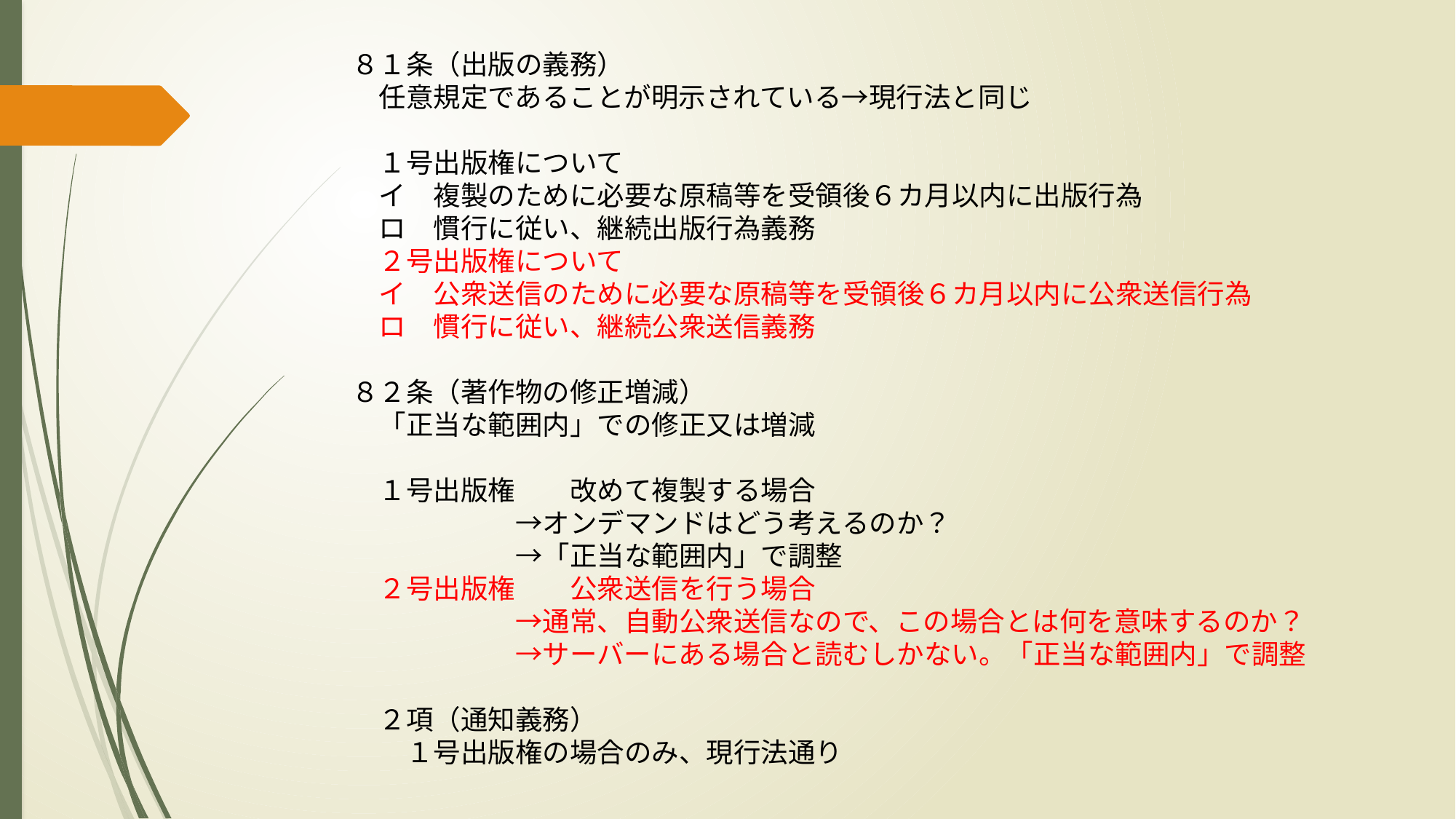

８１条（出版の義務）
　任意規定であることが明示されている→現行法と同じ

　１号出版権について
　イ　複製のために必要な原稿等を受領後６カ月以内に出版行為
　ロ　慣行に従い、継続出版行為義務
　２号出版権について
　イ　公衆送信のために必要な原稿等を受領後６カ月以内に公衆送信行為
　ロ　慣行に従い、継続公衆送信義務

８２条（著作物の修正増減）
　「正当な範囲内」での修正又は増減

　１号出版権　　改めて複製する場合
　　　　　　→オンデマンドはどう考えるのか？
　　　　　　→「正当な範囲内」で調整
　２号出版権　　公衆送信を行う場合
　　　　　　→通常、自動公衆送信なので、この場合とは何を意味するのか？
　　　　　　→サーバーにある場合と読むしかない。「正当な範囲内」で調整

　２項（通知義務）
　　１号出版権の場合のみ、現行法通り